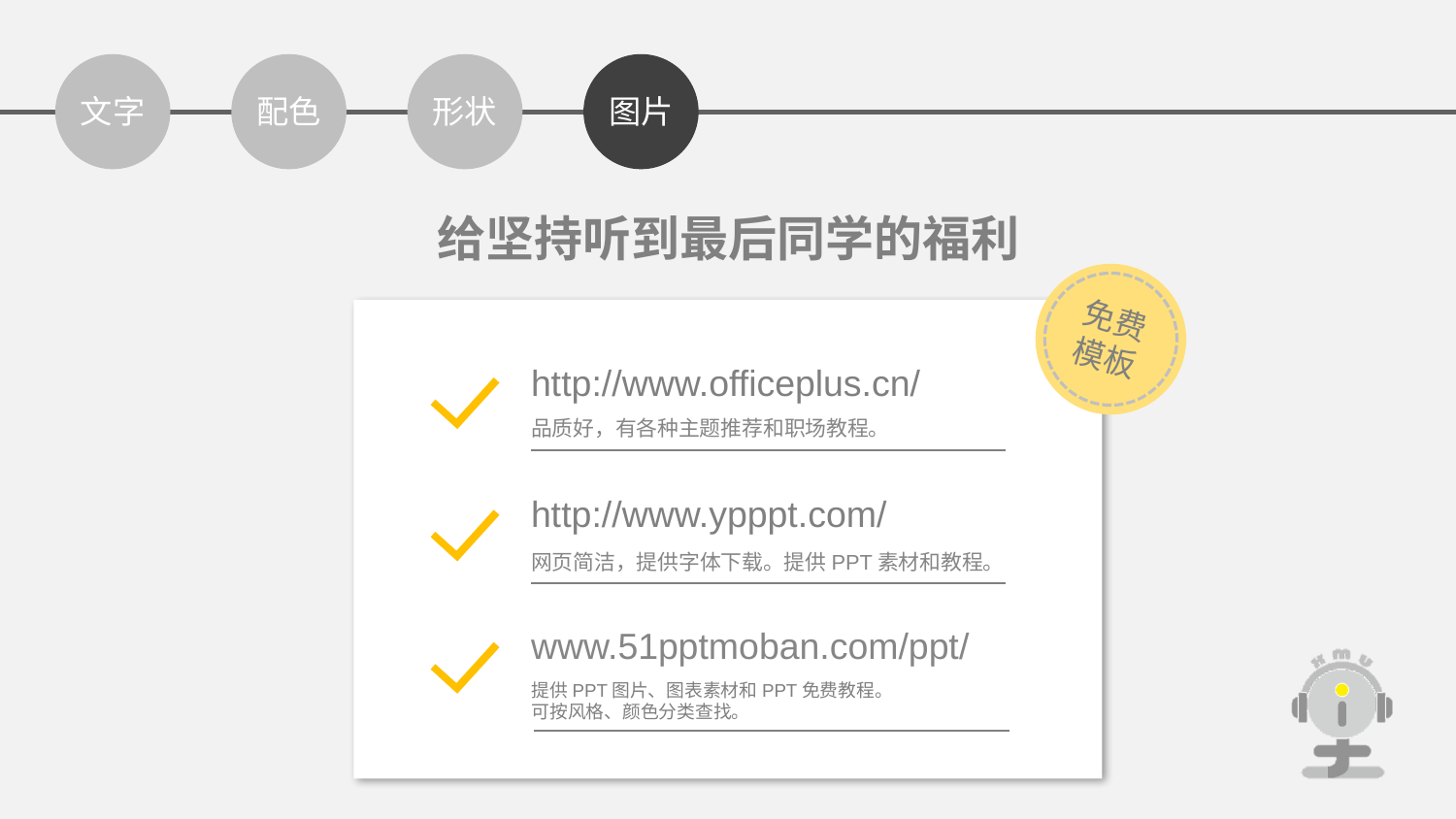

文字
配色
形状
图片
给坚持听到最后同学的福利

免费模板

http://www.officeplus.cn/

品质好，有各种主题推荐和职场教程。
http://www.ypppt.com/

网页简洁，提供字体下载。提供PPT素材和教程。
www.51pptmoban.com/ppt/

提供PPT图片、图表素材和PPT免费教程。
可按风格、颜色分类查找。